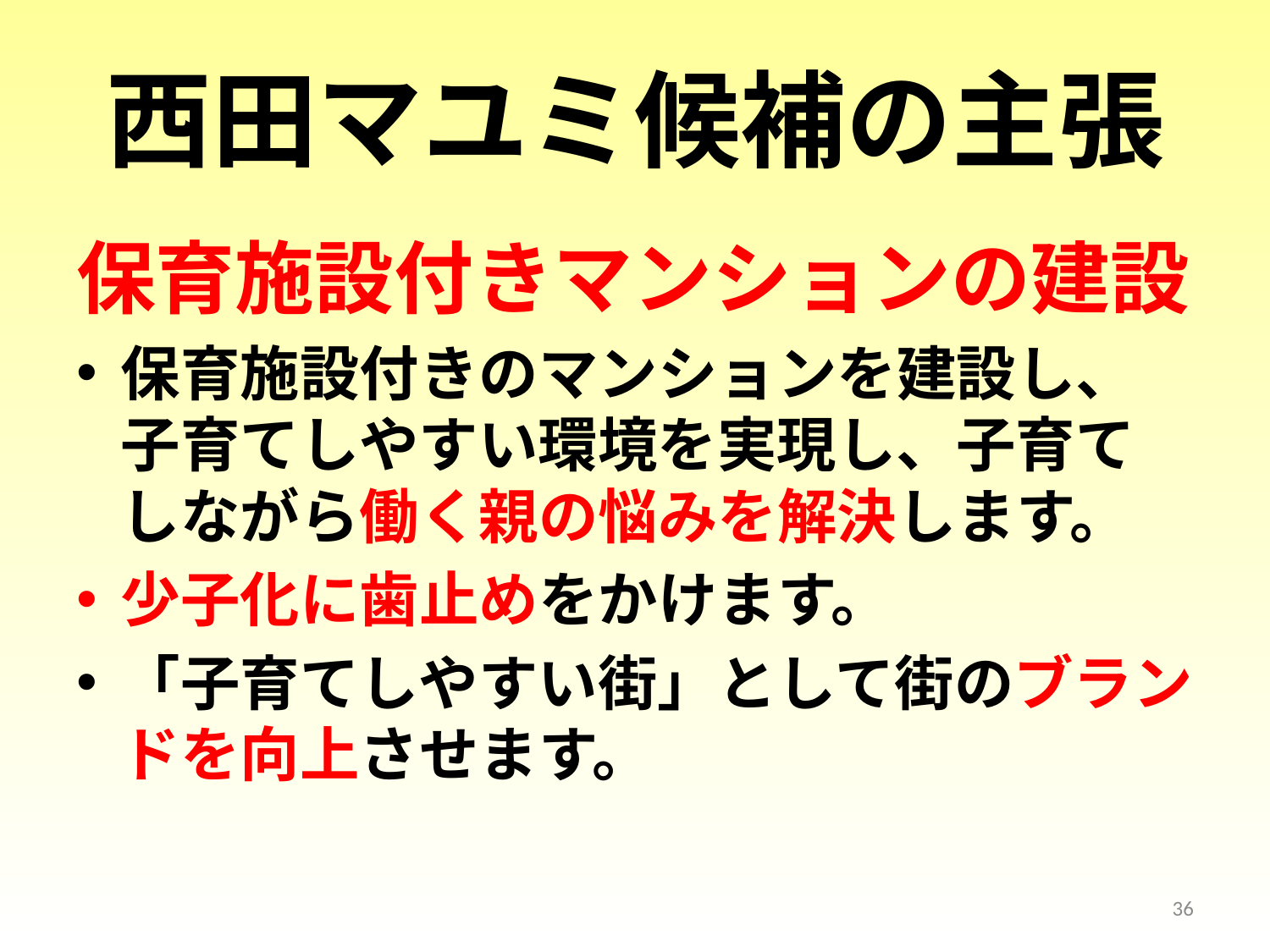

# 西田マユミ候補の主張
保育施設付きマンションの建設
保育施設付きのマンションを建設し、子育てしやすい環境を実現し、子育てしながら働く親の悩みを解決します。
少子化に歯止めをかけます。
「子育てしやすい街」として街のブランドを向上させます。
36